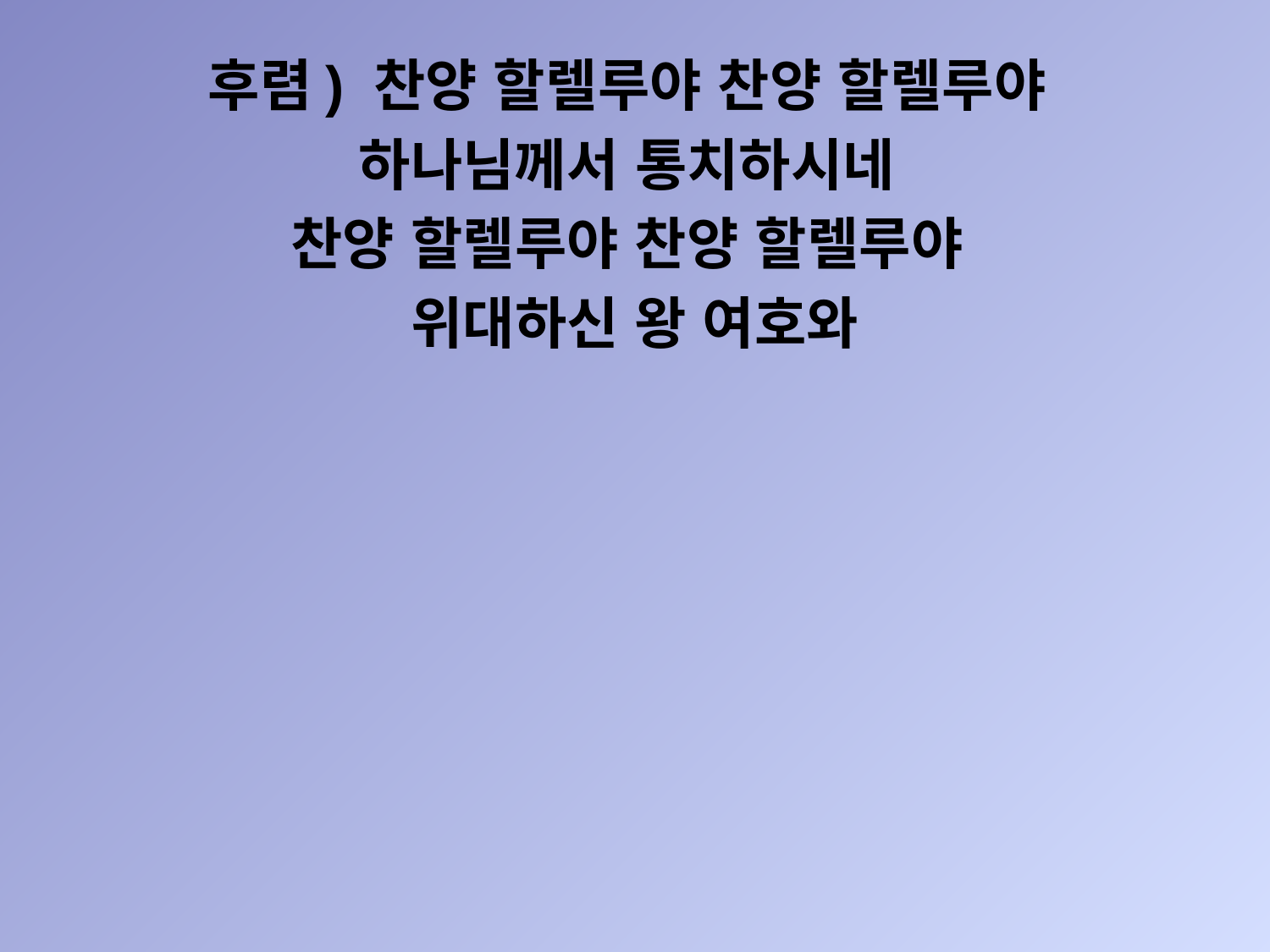

후렴) 찬양 할렐루야 찬양 할렐루야
하나님께서 통치하시네
찬양 할렐루야 찬양 할렐루야
위대하신 왕 여호와